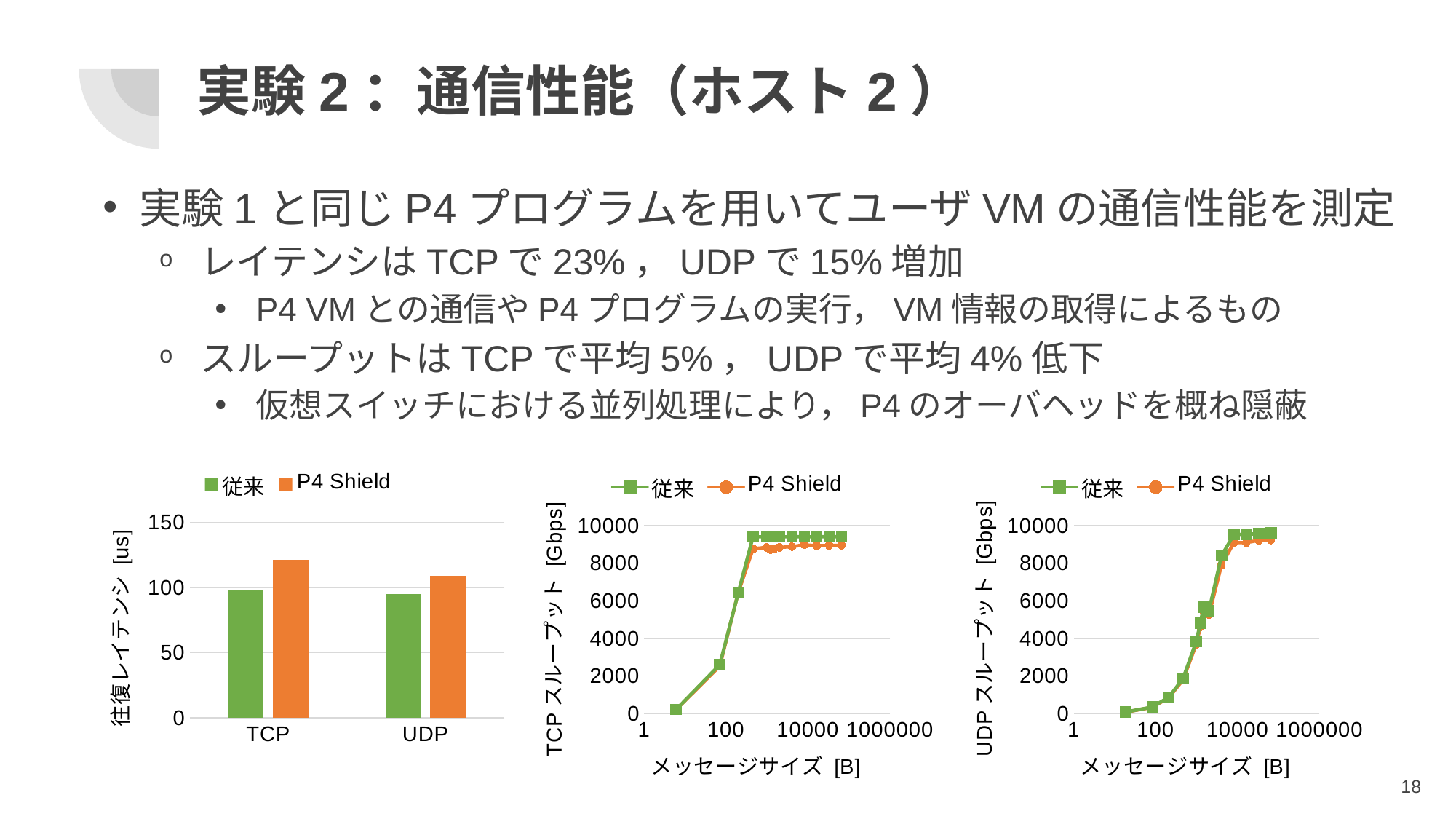

# 実験2：通信性能（ホスト2）
実験1と同じP4プログラムを用いてユーザVMの通信性能を測定
レイテンシはTCPで23%，UDPで15%増加
P4 VMとの通信やP4プログラムの実行，VM情報の取得によるもの
スループットはTCPで平均5%，UDPで平均4%低下
仮想スイッチにおける並列処理により，P4のオーバヘッドを概ね隠蔽

### Chart

| Category |  | P4 Shield |
|---|---|---|
| TCP | 98.0 | 121.0 |
| UDP | 95.0 | 109.0 |

### Chart

| Category |  | P4 Shield |
|---|---|---|

### Chart

| Category |  | P4 Shield |
|---|---|---|
18